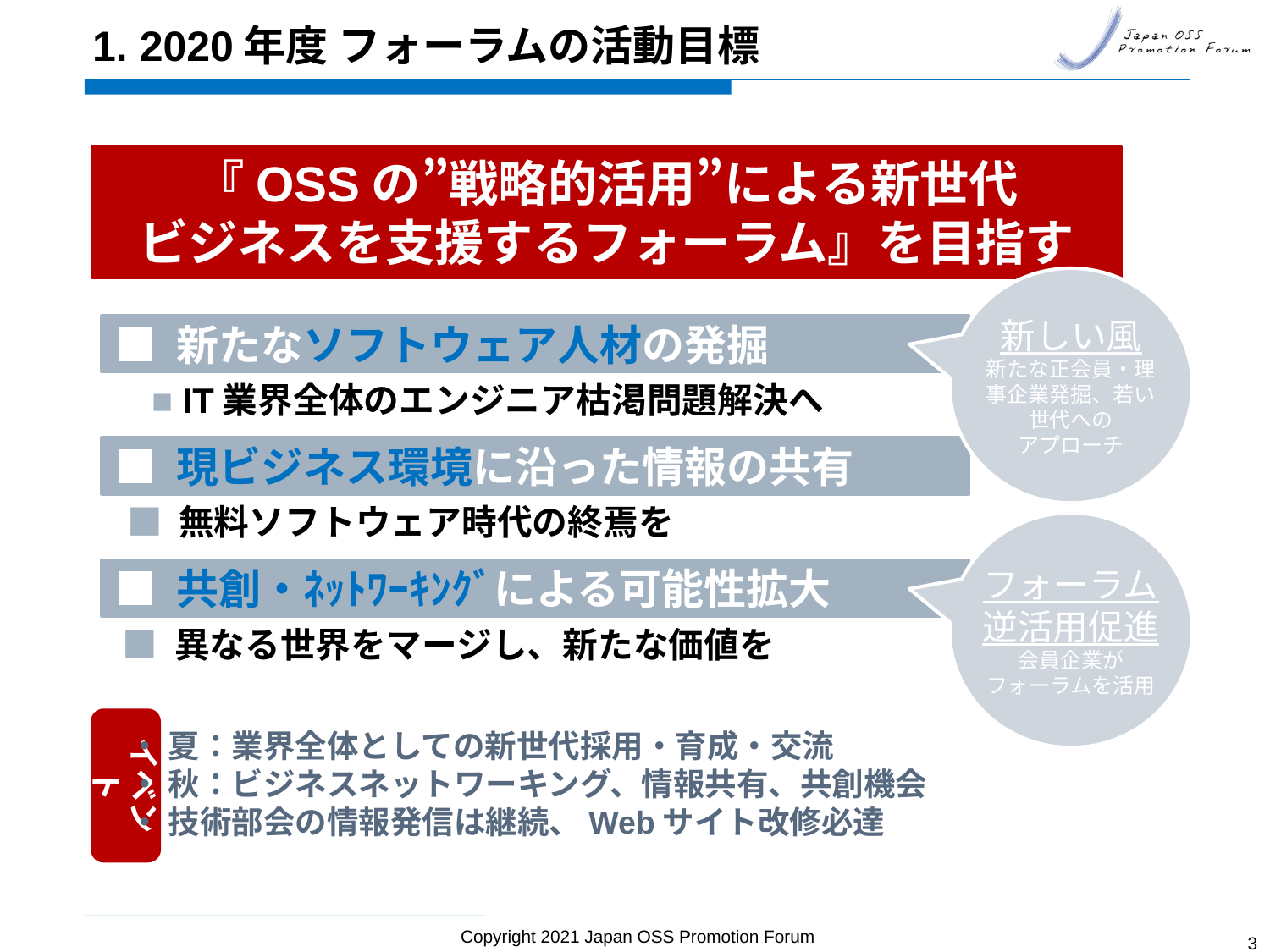

# 1. 2020年度 フォーラムの活動目標
『OSSの”戦略的活用”による新世代
ビジネスを支援するフォーラム』を目指す
新しい風
新たな正会員・理事企業発掘、若い世代への
アプローチ
■ 新たなソフトウェア人材の発掘
■ IT業界全体のエンジニア枯渇問題解決へ
■ 現ビジネス環境に沿った情報の共有
■ 無料ソフトウェア時代の終焉を
フォーラム
逆活用促進
会員企業が
フォーラムを活用
■ 共創・ﾈｯﾄﾜｰｷﾝｸﾞによる可能性拡大
■ 異なる世界をマージし、新たな価値を
イベント
・ 夏：業界全体としての新世代採用・育成・交流
・ 秋：ビジネスネットワーキング、情報共有、共創機会
・ 技術部会の情報発信は継続、Webサイト改修必達
Copyright 2021 Japan OSS Promotion Forum
3